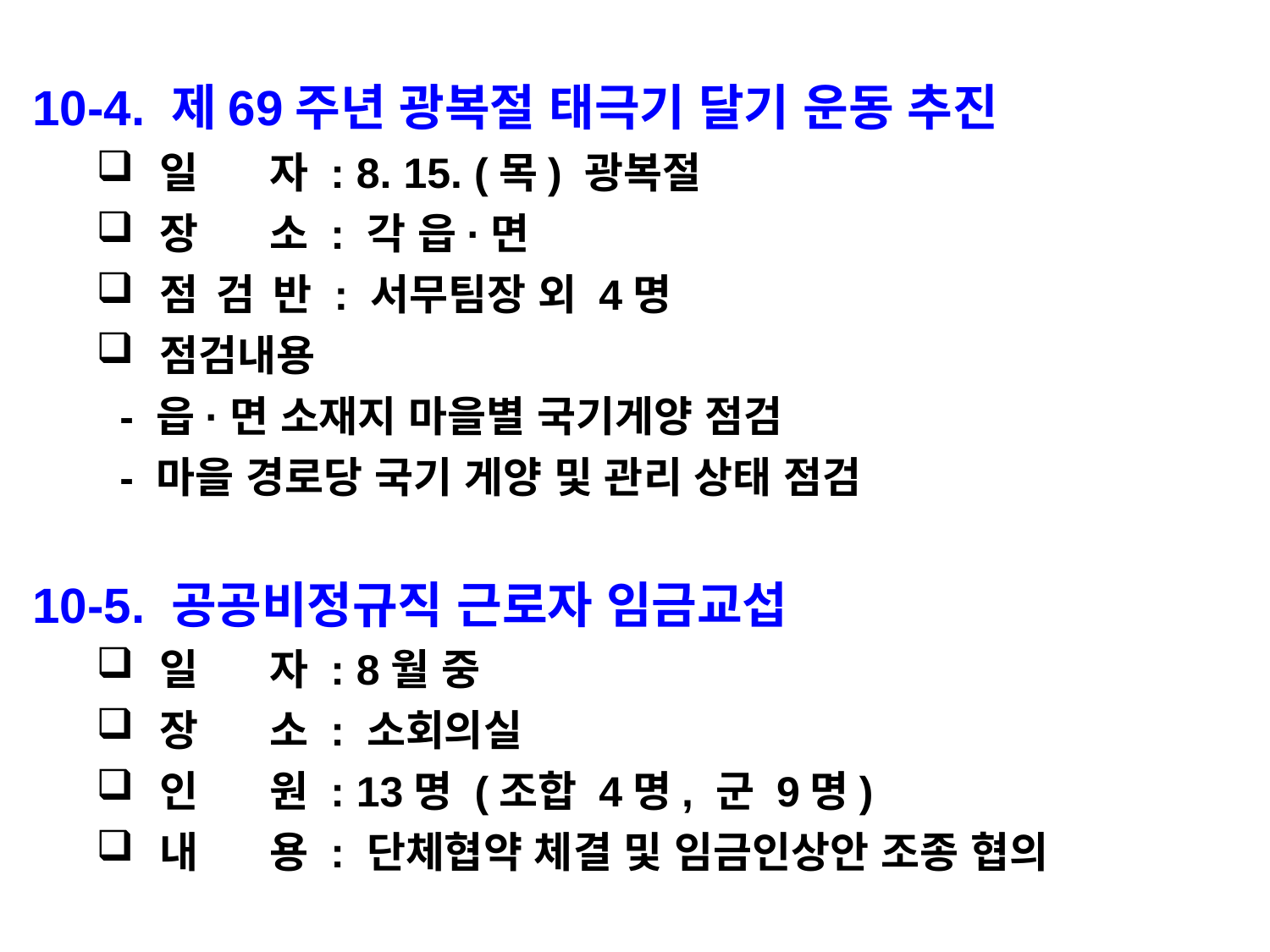

10-4. 제69주년 광복절 태극기 달기 운동 추진
일      자 : 8. 15. (목) 광복절
장      소 : 각 읍·면
점  검  반 : 서무팀장 외 4명
점검내용
  - 읍·면 소재지 마을별 국기게양 점검
  - 마을 경로당 국기 게양 및 관리 상태 점검
10-5. 공공비정규직 근로자 임금교섭
일      자 : 8월 중
장      소 : 소회의실
인      원 : 13명 (조합 4명, 군 9명)
내      용 : 단체협약 체결 및 임금인상안 조종 협의